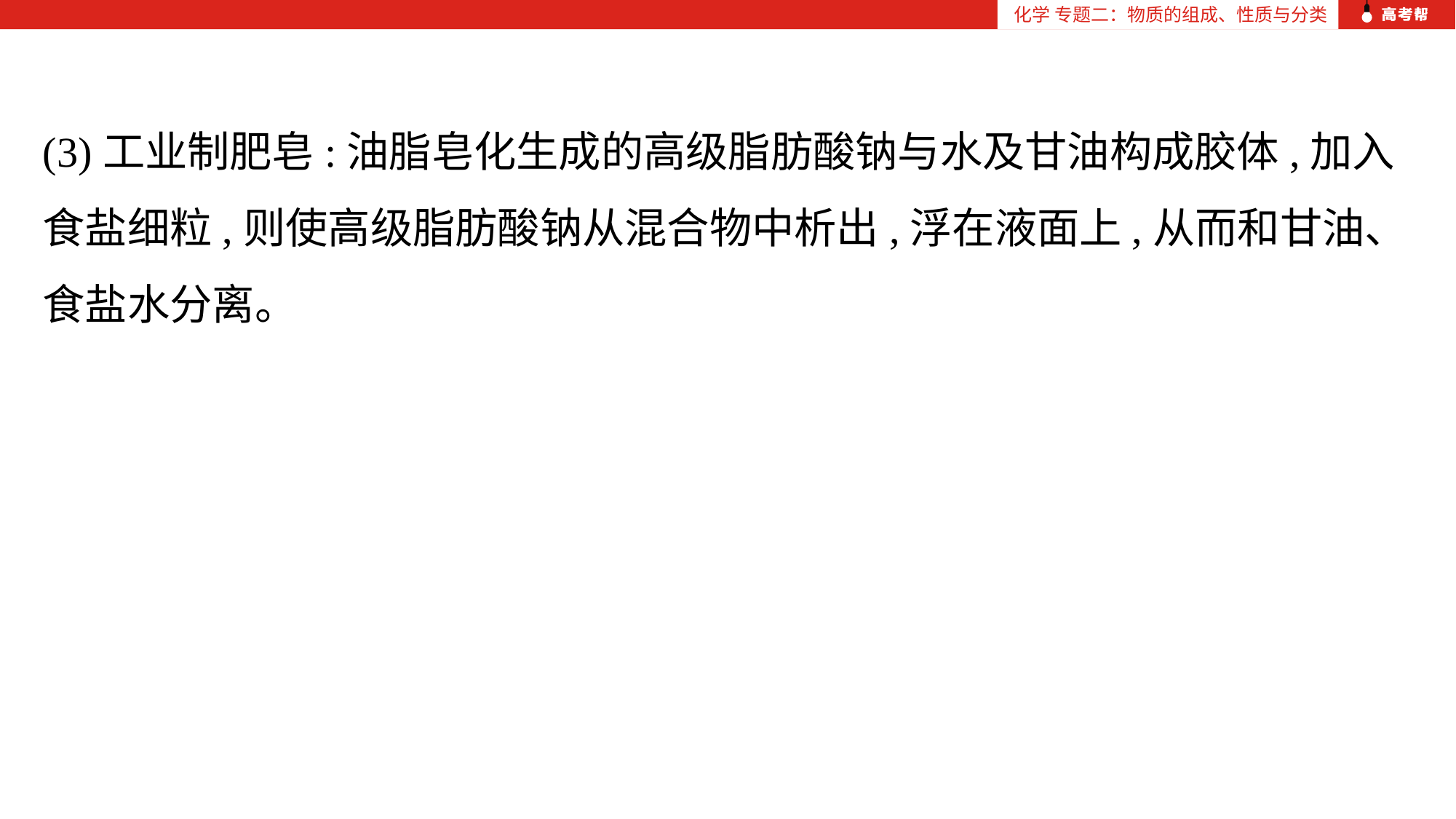

化学 专题二：物质的组成、性质与分类
(3)工业制肥皂:油脂皂化生成的高级脂肪酸钠与水及甘油构成胶体,加入食盐细粒,则使高级脂肪酸钠从混合物中析出,浮在液面上,从而和甘油、食盐水分离。